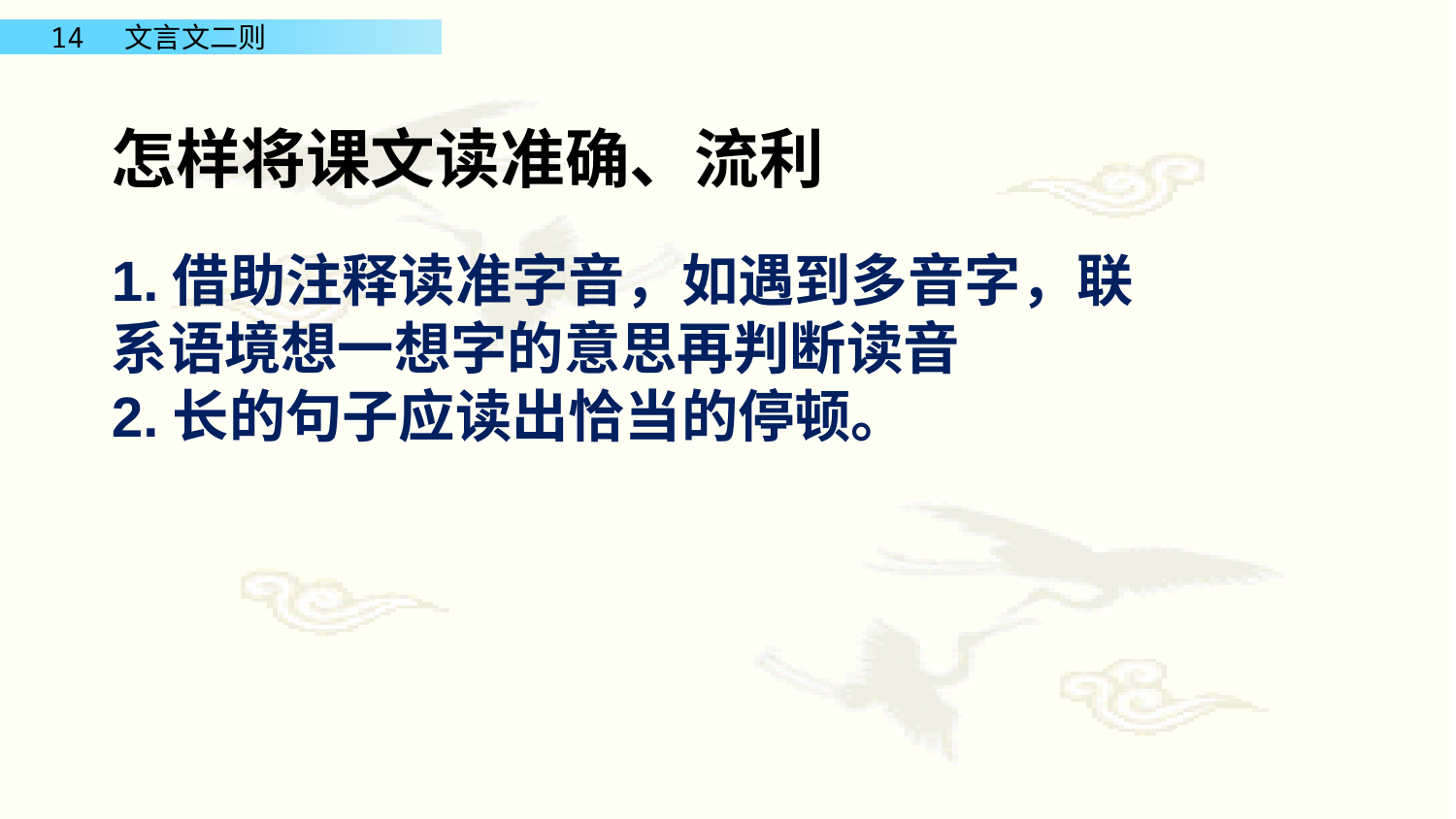

怎样将课文读准确、流利
1.借助注释读准字音，如遇到多音字，联系语境想一想字的意思再判断读音
2.长的句子应读出恰当的停顿。